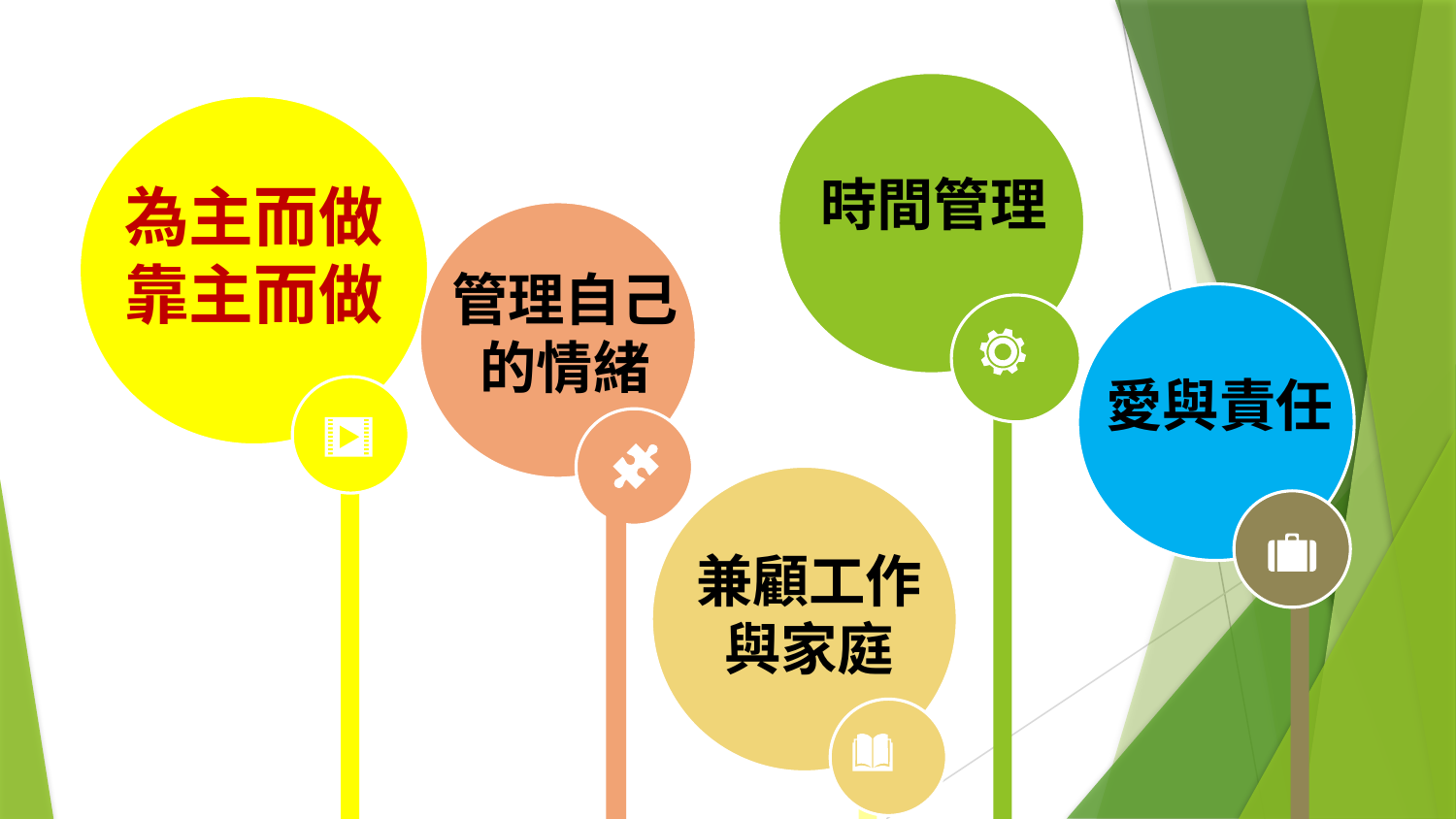

時間管理
為主而做
靠主而做

管理自己
的情緒

愛與責任

兼顧工作與家庭